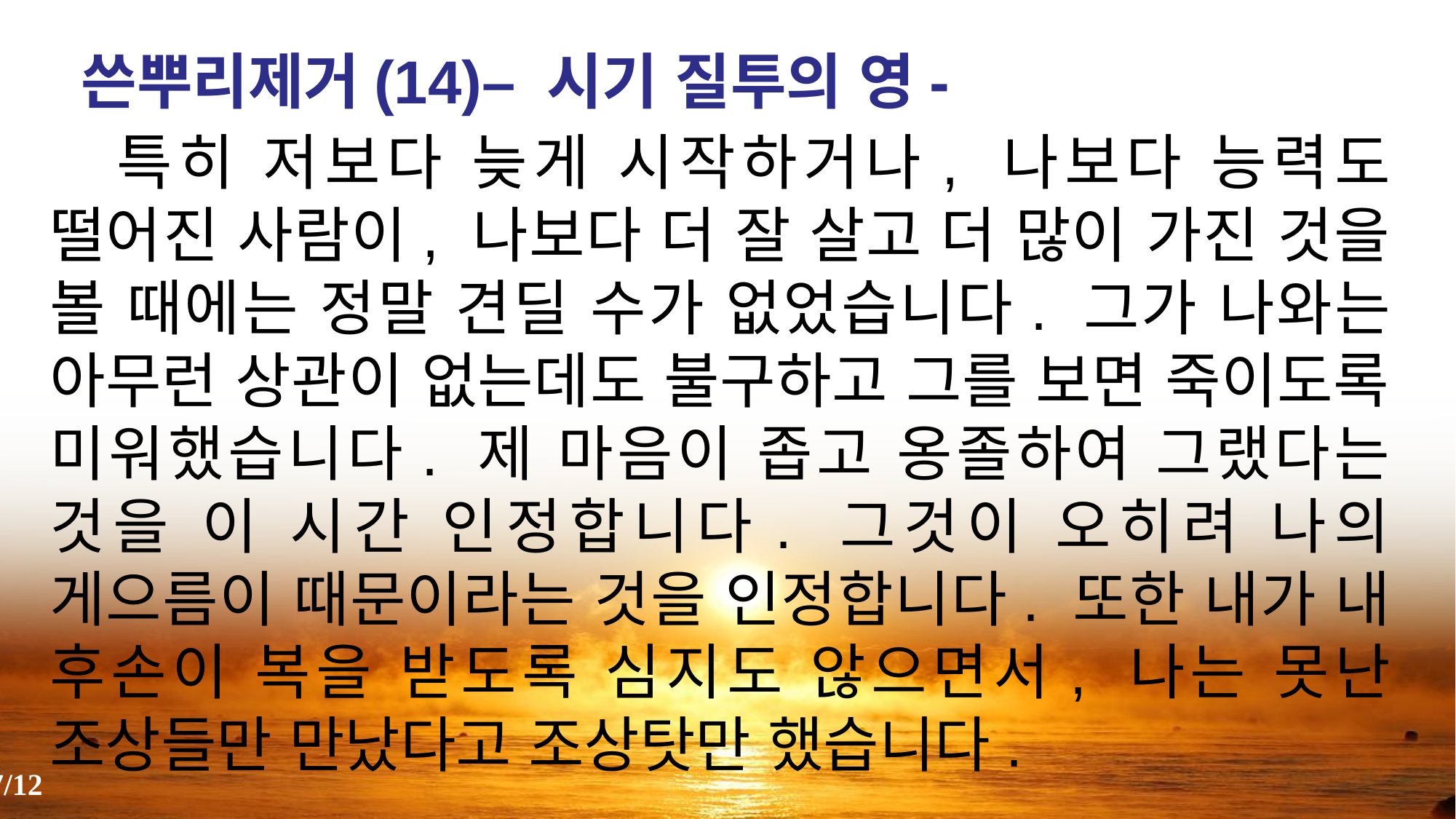

쓴뿌리제거(14)– 시기 질투의 영-
  특히 저보다 늦게 시작하거나, 나보다 능력도 떨어진 사람이, 나보다 더 잘 살고 더 많이 가진 것을 볼 때에는 정말 견딜 수가 없었습니다. 그가 나와는 아무런 상관이 없는데도 불구하고 그를 보면 죽이도록 미워했습니다. 제 마음이 좁고 옹졸하여 그랬다는 것을 이 시간 인정합니다. 그것이 오히려 나의 게으름이 때문이라는 것을 인정합니다. 또한 내가 내 후손이 복을 받도록 심지도 않으면서, 나는 못난 조상들만 만났다고 조상탓만 했습니다.